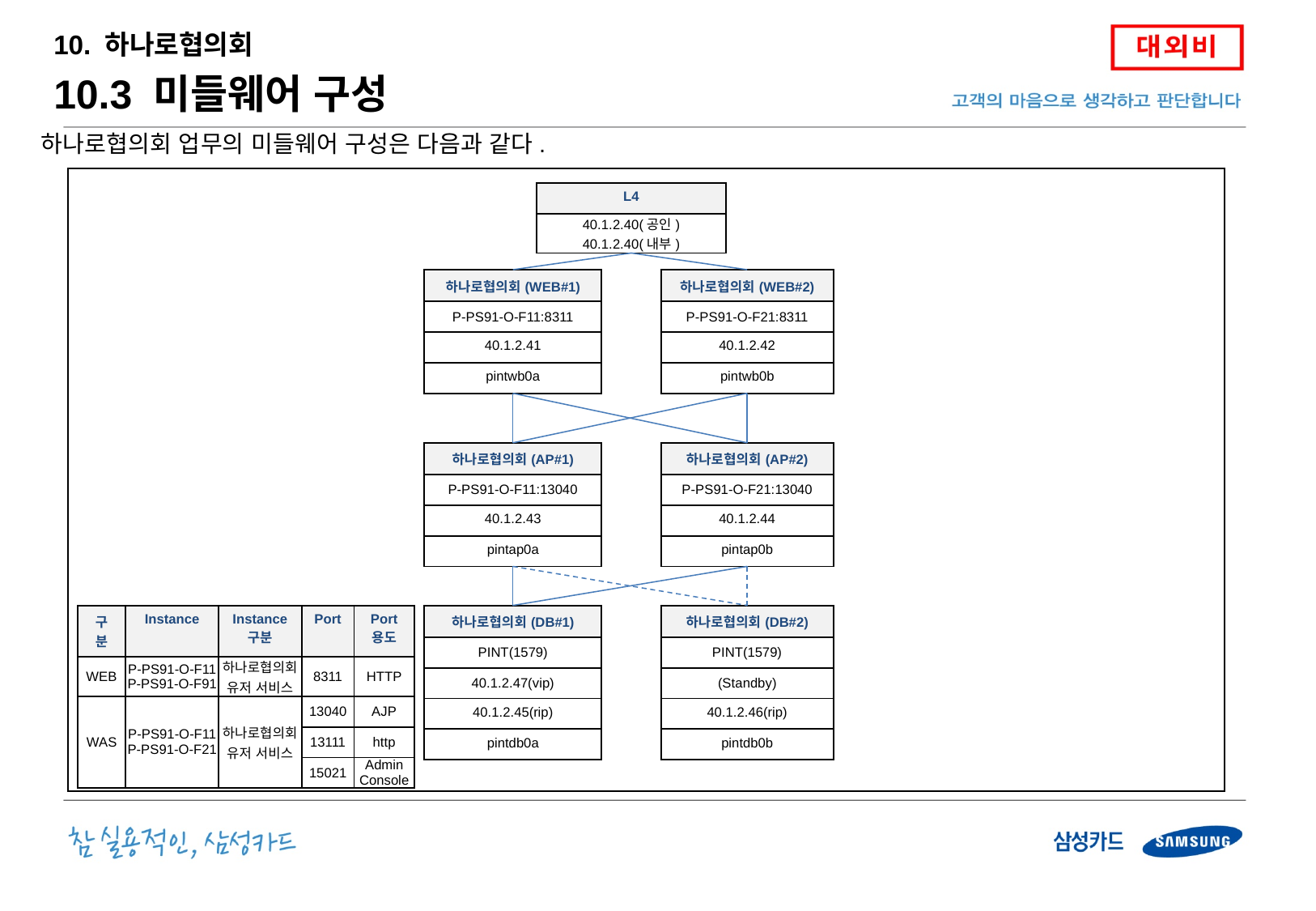

10. 하나로협의회
10.3 미들웨어 구성
하나로협의회 업무의 미들웨어 구성은 다음과 같다.

| L4 |
| --- |
| 40.1.2.40(공인) 40.1.2.40(내부) |
| 하나로협의회(WEB#1) |
| --- |
| P-PS91-O-F11:8311 |
| 40.1.2.41 |
| pintwb0a |
| 하나로협의회(WEB#2) |
| --- |
| P-PS91-O-F21:8311 |
| 40.1.2.42 |
| pintwb0b |
| 하나로협의회(AP#1) |
| --- |
| P-PS91-O-F11:13040 |
| 40.1.2.43 |
| pintap0a |
| 하나로협의회(AP#2) |
| --- |
| P-PS91-O-F21:13040 |
| 40.1.2.44 |
| pintap0b |
| 구분 | Instance | Instance 구분 | Port | Port 용도 |
| --- | --- | --- | --- | --- |
| WEB | P-PS91-O-F11 P-PS91-O-F91 | 하나로협의회 유저 서비스 | 8311 | HTTP |
| WAS | P-PS91-O-F11 P-PS91-O-F21 | 하나로협의회 유저 서비스 | 13040 | AJP |
|  |  |  | 13111 | http |
|  |  |  | 15021 | Admin Console |
| 하나로협의회(DB#1) |
| --- |
| PINT(1579) |
| 40.1.2.47(vip) |
| 40.1.2.45(rip) |
| pintdb0a |
| 하나로협의회(DB#2) |
| --- |
| PINT(1579) |
| (Standby) |
| 40.1.2.46(rip) |
| pintdb0b |